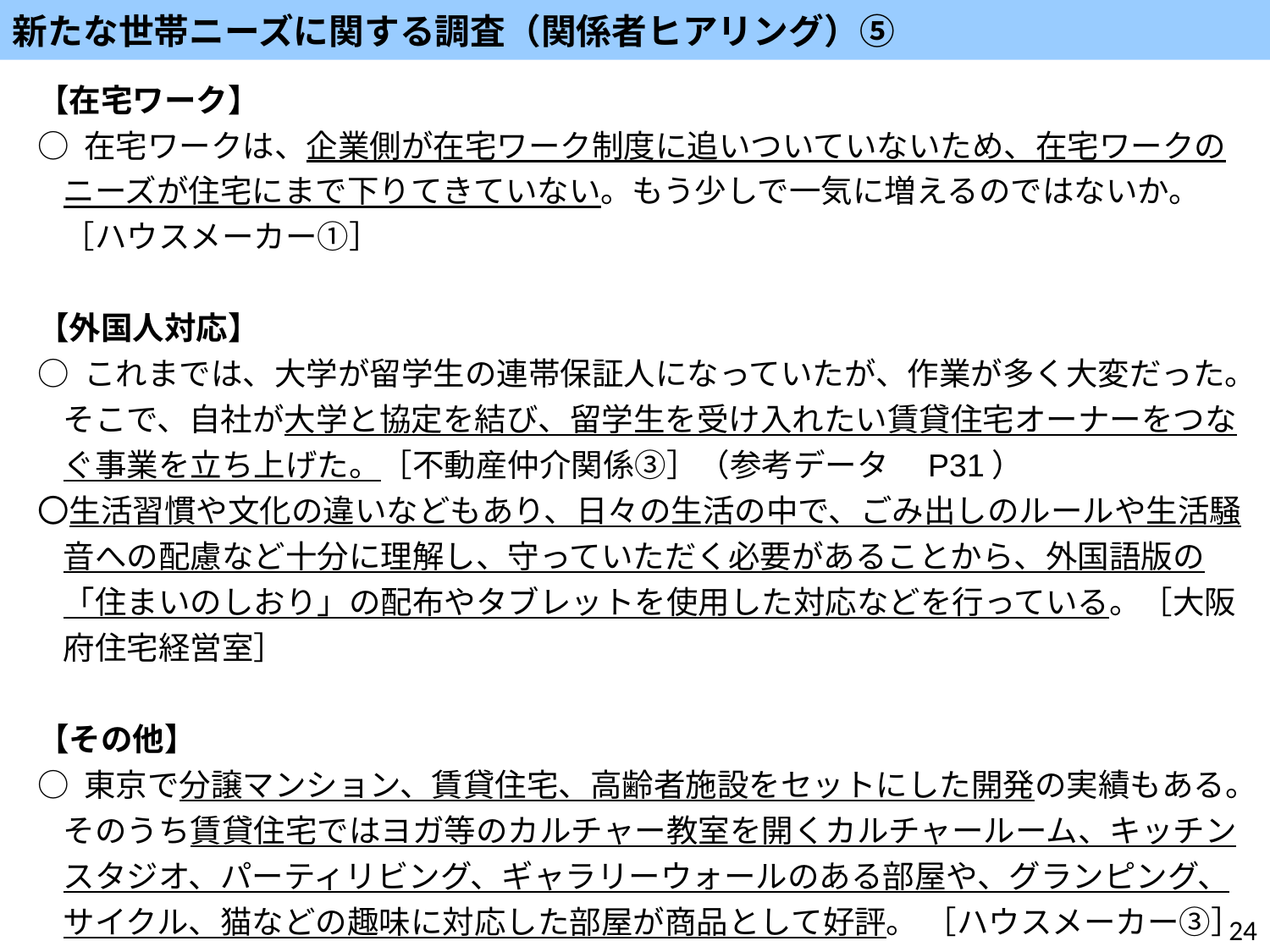

新たな世帯ニーズに関する調査（関係者ヒアリング）⑤
【在宅ワーク】
○ 在宅ワークは、企業側が在宅ワーク制度に追いついていないため、在宅ワークのニーズが住宅にまで下りてきていない。もう少しで一気に増えるのではないか。［ハウスメーカー①］

【外国人対応】
○ これまでは、大学が留学生の連帯保証人になっていたが、作業が多く大変だった。そこで、自社が大学と協定を結び、留学生を受け入れたい賃貸住宅オーナーをつなぐ事業を立ち上げた。［不動産仲介関係③］（参考データ　P31）
〇生活習慣や文化の違いなどもあり、日々の生活の中で、ごみ出しのルールや生活騒音への配慮など十分に理解し、守っていただく必要があることから、外国語版の「住まいのしおり」の配布やタブレットを使用した対応などを行っている。［大阪府住宅経営室］

【その他】
○ 東京で分譲マンション、賃貸住宅、高齢者施設をセットにした開発の実績もある。そのうち賃貸住宅ではヨガ等のカルチャー教室を開くカルチャールーム、キッチンスタジオ、パーティリビング、ギャラリーウォールのある部屋や、グランピング、サイクル、猫などの趣味に対応した部屋が商品として好評。 ［ハウスメーカー③］
○ 可変性のあるマンションも供給した事例があるが、対応できる場所は限定的。［ハウスメーカー③］
24